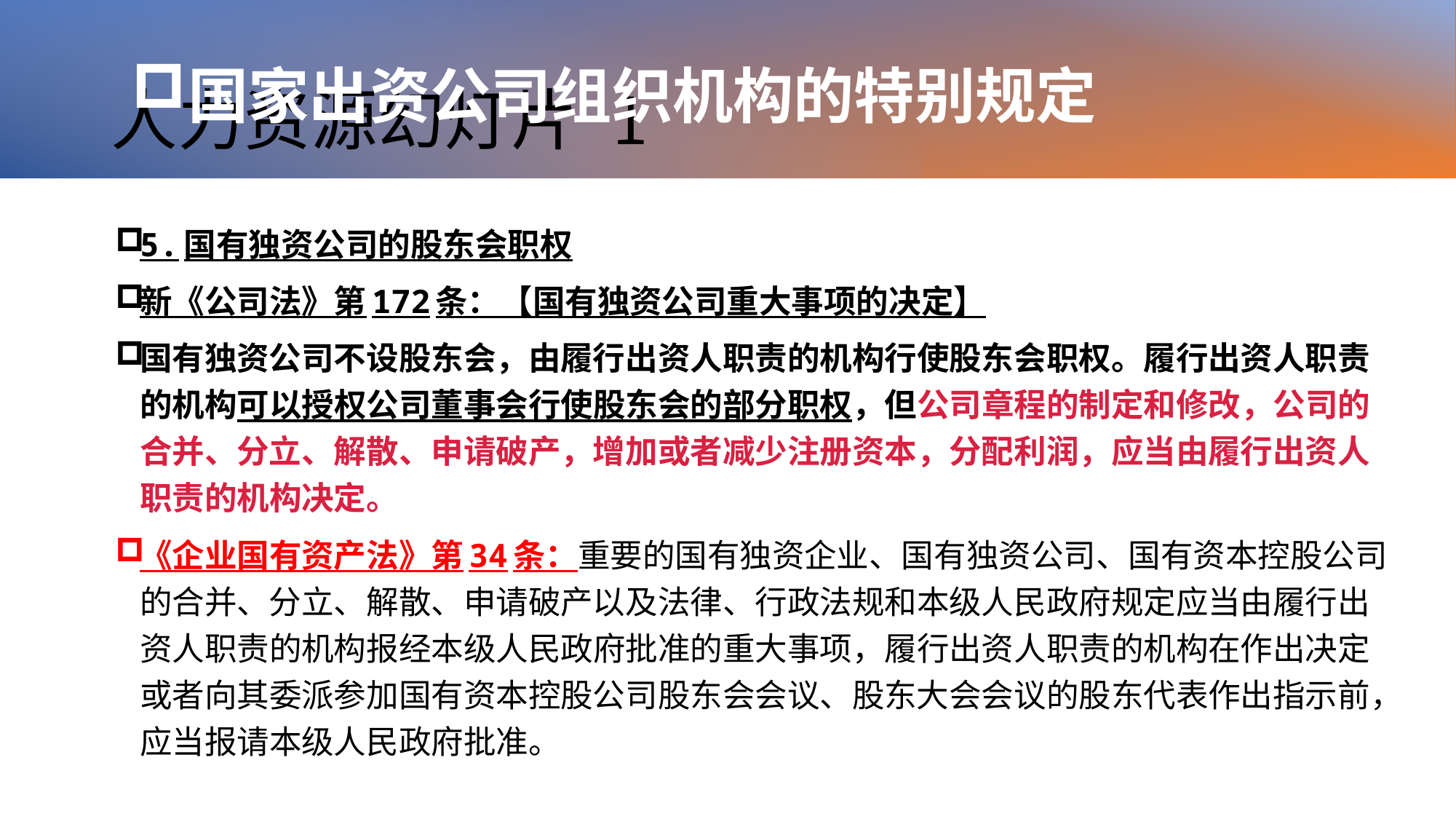

# 人力资源幻灯片 1
国家出资公司组织机构的特别规定
5.国有独资公司的股东会职权
新《公司法》第172条：【国有独资公司重大事项的决定】
国有独资公司不设股东会，由履行出资人职责的机构行使股东会职权。履行出资人职责的机构可以授权公司董事会行使股东会的部分职权，但公司章程的制定和修改，公司的合并、分立、解散、申请破产，增加或者减少注册资本，分配利润，应当由履行出资人职责的机构决定。
《企业国有资产法》第34条：重要的国有独资企业、国有独资公司、国有资本控股公司的合并、分立、解散、申请破产以及法律、行政法规和本级人民政府规定应当由履行出资人职责的机构报经本级人民政府批准的重大事项，履行出资人职责的机构在作出决定或者向其委派参加国有资本控股公司股东会会议、股东大会会议的股东代表作出指示前，应当报请本级人民政府批准。